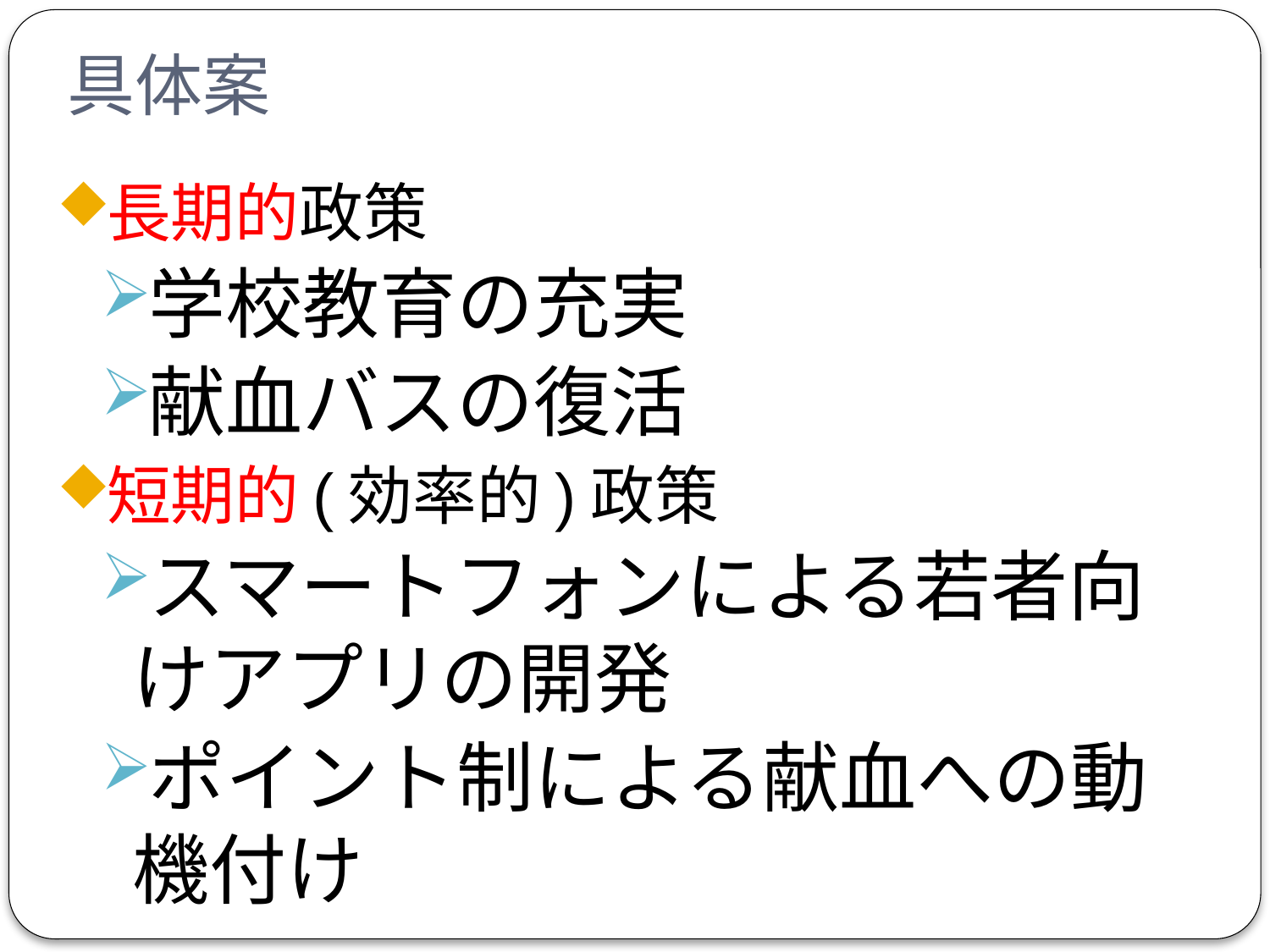

# 具体案
長期的政策
学校教育の充実
献血バスの復活
短期的(効率的)政策
スマートフォンによる若者向けアプリの開発
ポイント制による献血への動機付け